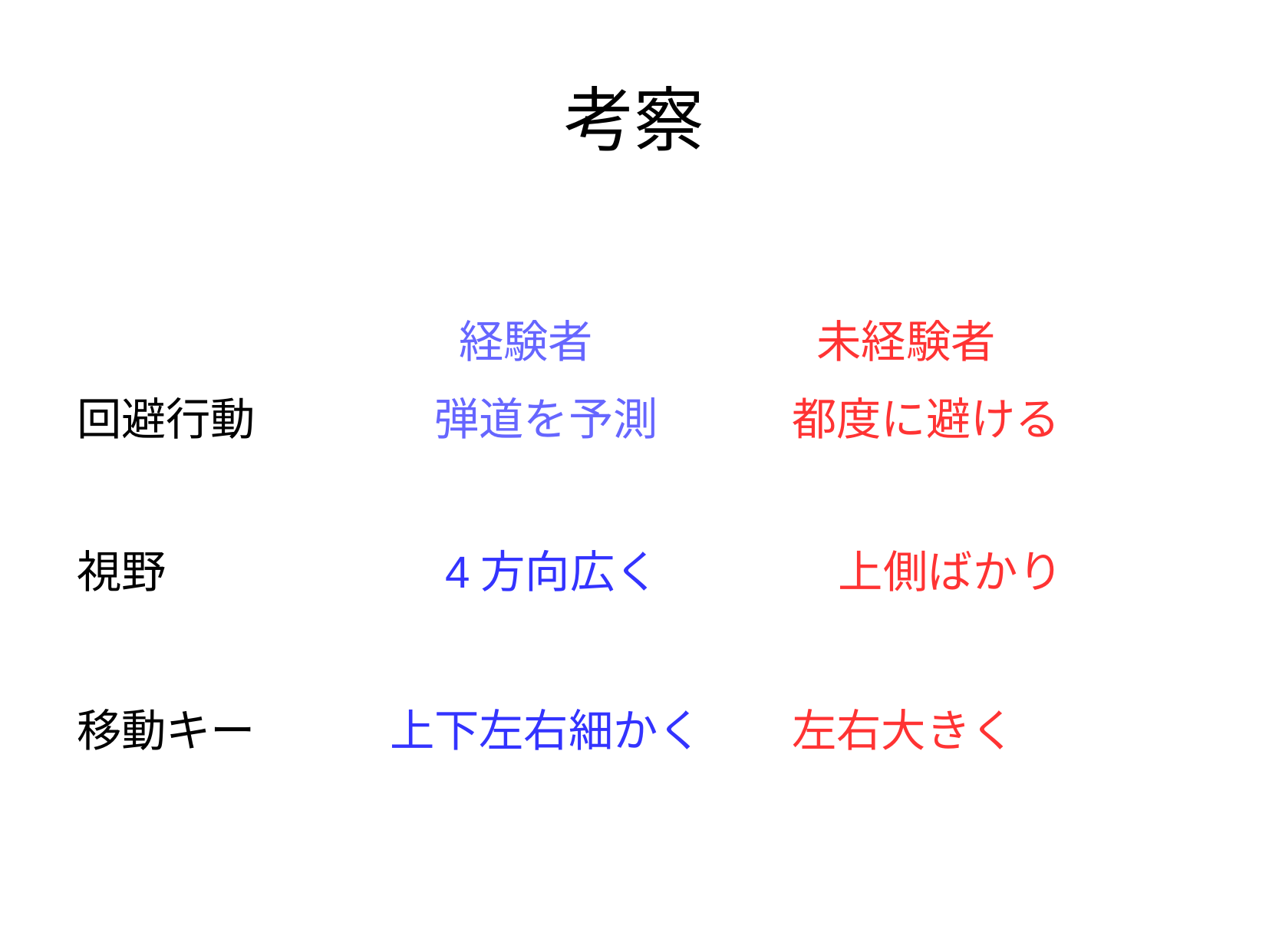

考察

 　　　　　　　経験者　　　　　未経験者
回避行動　　　　弾道を予測　　　都度に避ける

視野　　　　　　4方向広く　　　　上側ばかり

移動キー　　　上下左右細かく　　左右大きく